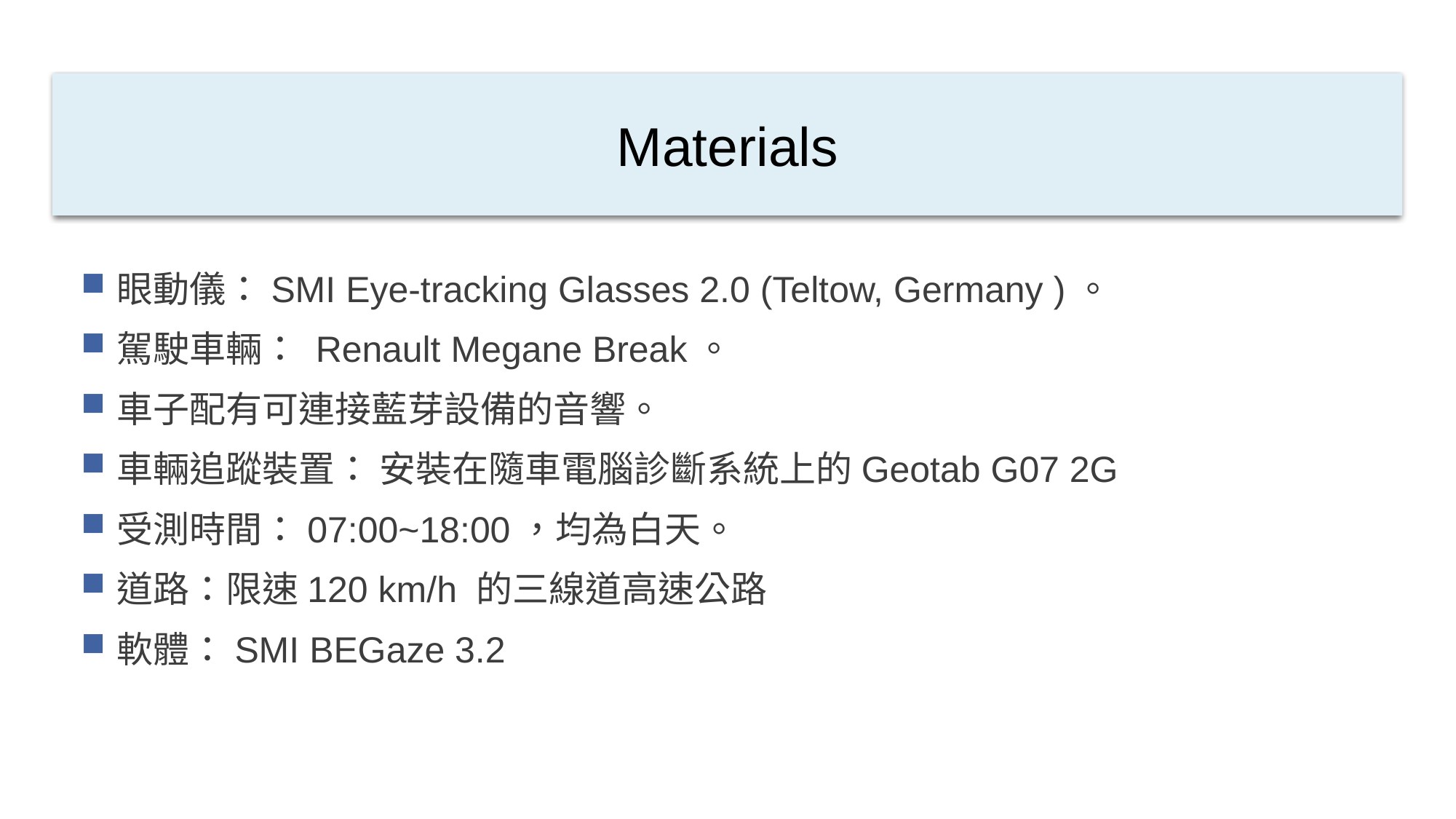

# Materials
眼動儀：SMI Eye-tracking Glasses 2.0 (Teltow, Germany )。
駕駛車輛： Renault Megane Break。
車子配有可連接藍芽設備的音響。
車輛追蹤裝置： 安裝在隨車電腦診斷系統上的Geotab G07 2G
受測時間：07:00~18:00，均為白天。
道路：限速120 km/h 的三線道高速公路
軟體：SMI BEGaze 3.2